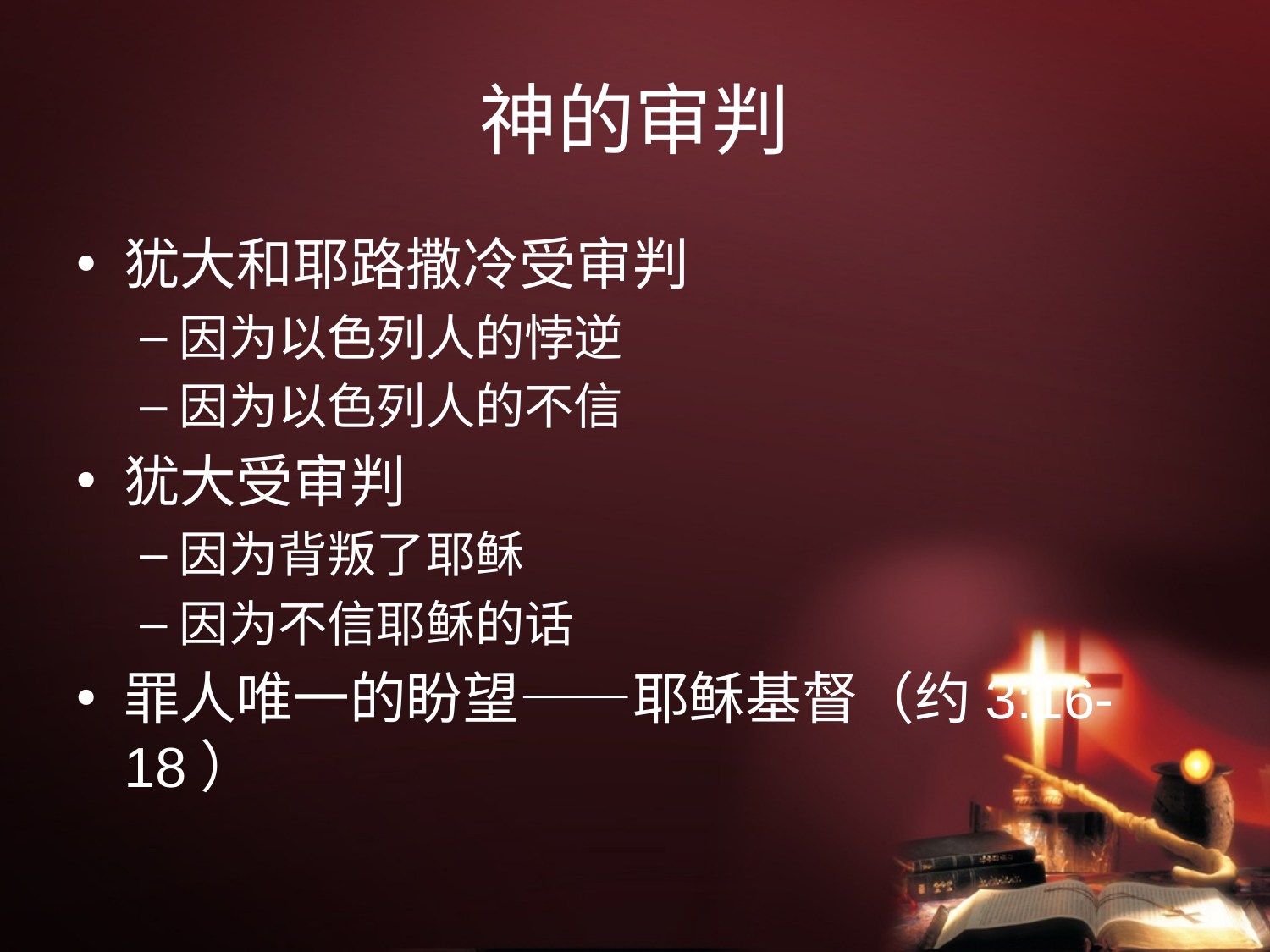

# 神的审判
犹大和耶路撒冷受审判
因为以色列人的悖逆
因为以色列人的不信
犹大受审判
因为背叛了耶稣
因为不信耶稣的话
罪人唯一的盼望——耶稣基督（约3:16-18）